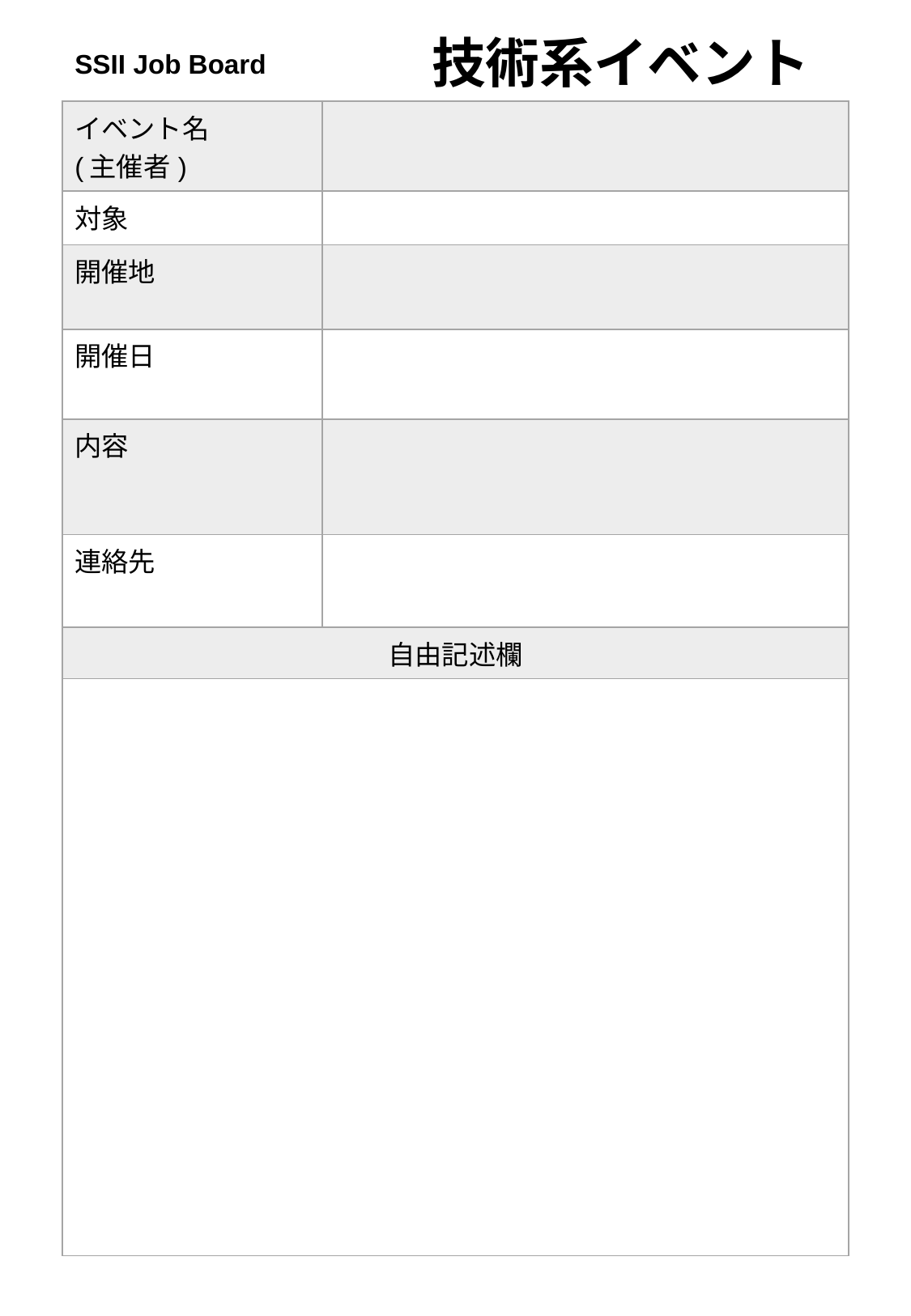

# SSII Job Board
技術系イベント
| イベント名 (主催者) |  |
| --- | --- |
| 対象 |  |
| 開催地 |  |
| 開催日 |  |
| 内容 |  |
| 連絡先 |  |
| 自由記述欄 |  |
|  |  |